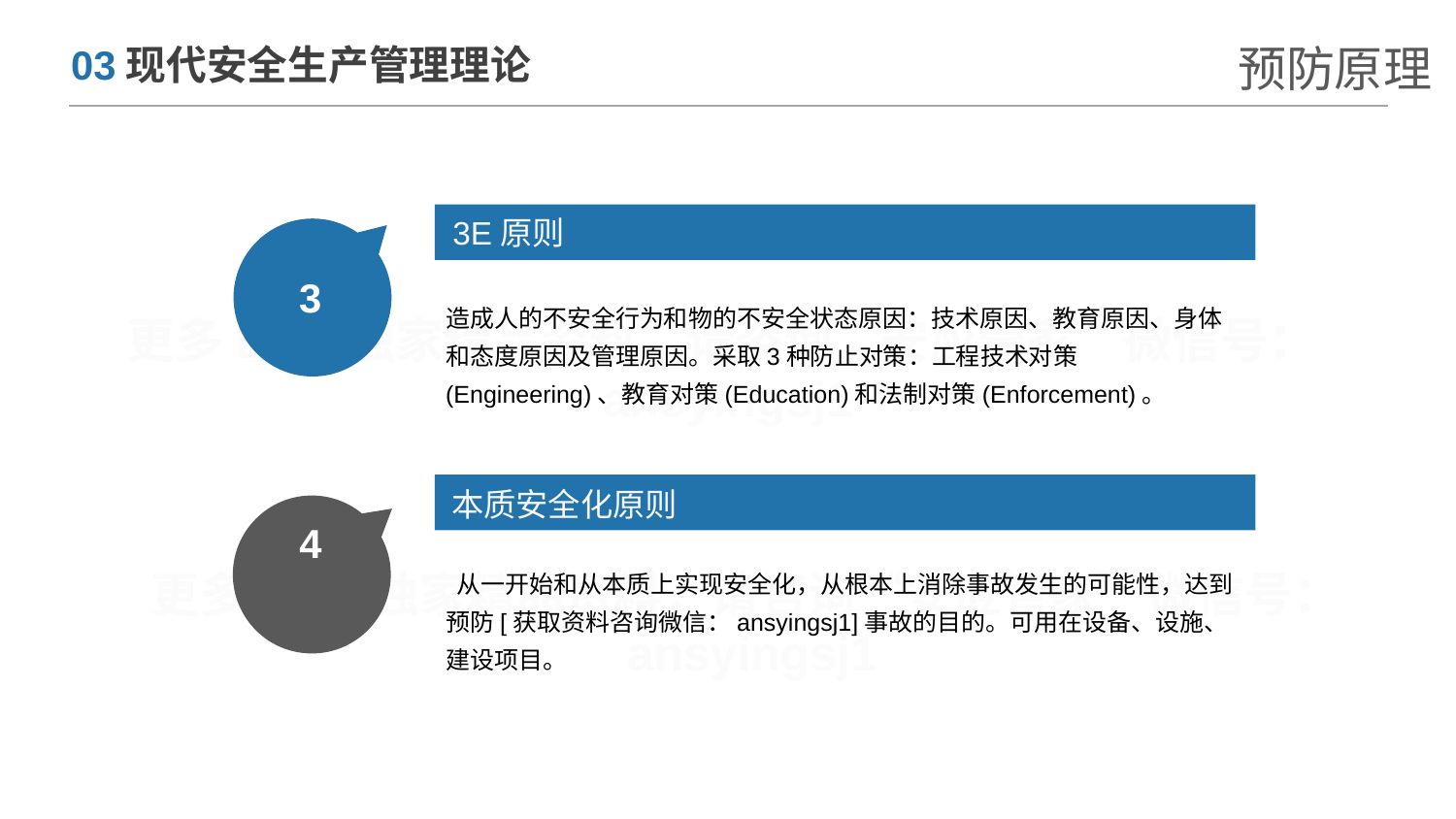

预防原理
03现代安全生产管理理论

3E原则
3
造成人的不安全行为和物的不安全状态原因：技术原因、教育原因、身体和态度原因及管理原因。采取3种防止对策：工程技术对策(Engineering)、教育对策(Education)和法制对策(Enforcement)。

本质安全化原则

4

 从一开始和从本质上实现安全化，从根本上消除事故发生的可能性，达到预防[获取资料咨询微信：ansyingsj1]事故的目的。可用在设备、设施、建设项目。